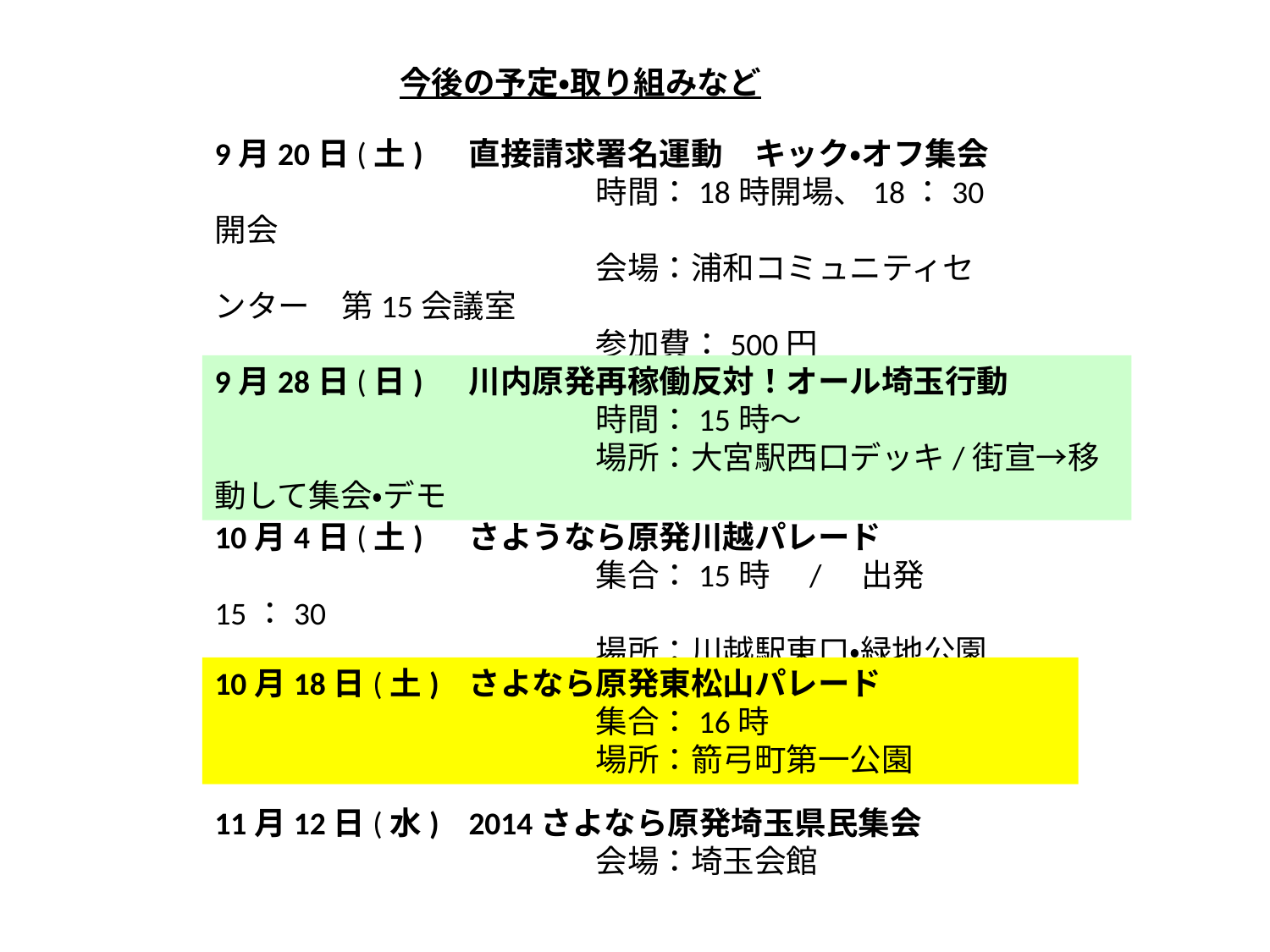

今後の予定・取り組みなど
9月20日(土)	直接請求署名運動　キック・オフ集会
			時間：18時開場、18：30開会
			会場：浦和コミュニティセンター　第15会議室
			参加費：500円
			主催：埼玉県民投票準備会
9月28日(日)	川内原発再稼働反対！オール埼玉行動
			時間：15時～
			場所：大宮駅西口デッキ/街宣→移動して集会・デモ
10月4日(土)	さようなら原発川越パレード
			集合：15時　/　出発15：30
			場所：川越駅東口・緑地公園
10月18日(土)	さよなら原発東松山パレード
			集合：16時
			場所：箭弓町第一公園
11月12日(水)	2014さよなら原発埼玉県民集会
			会場：埼玉会館